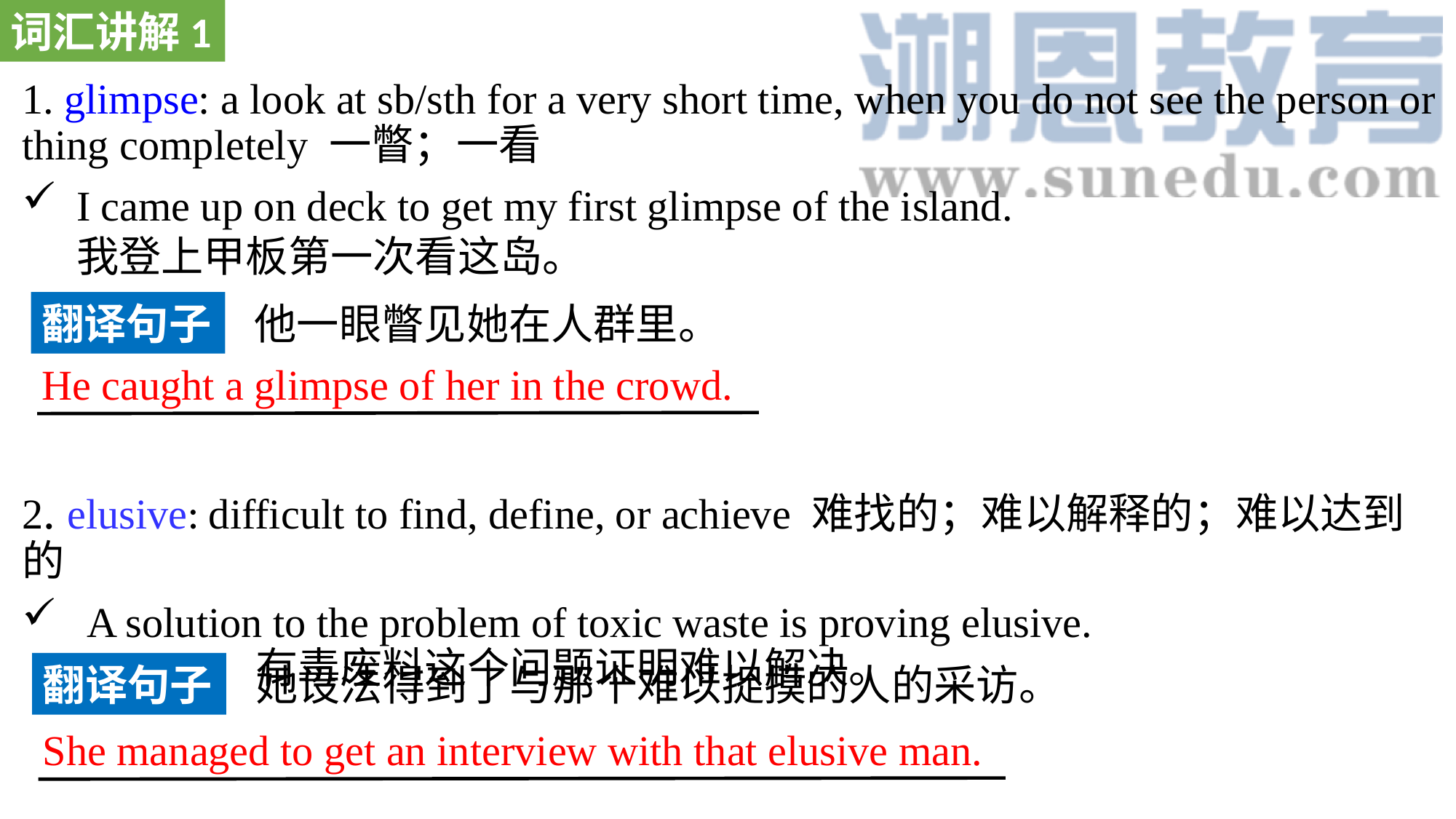

词汇讲解1
1. glimpse: a look at sb/sth for a very short time, when you do not see the person or thing completely 一瞥；一看
I came up on deck to get my first glimpse of the island.                                      我登上甲板第一次看这岛。

2. elusive: difficult to find, define, or achieve 难找的；难以解释的；难以达到的
 A solution to the problem of toxic waste is proving elusive.                                                  有毒废料这个问题证明难以解决。
翻译句子
他一眼瞥见她在人群里。
He caught a glimpse of her in the crowd.
翻译句子
她设法得到了与那个难以捉摸的人的采访。
She managed to get an interview with that elusive man.